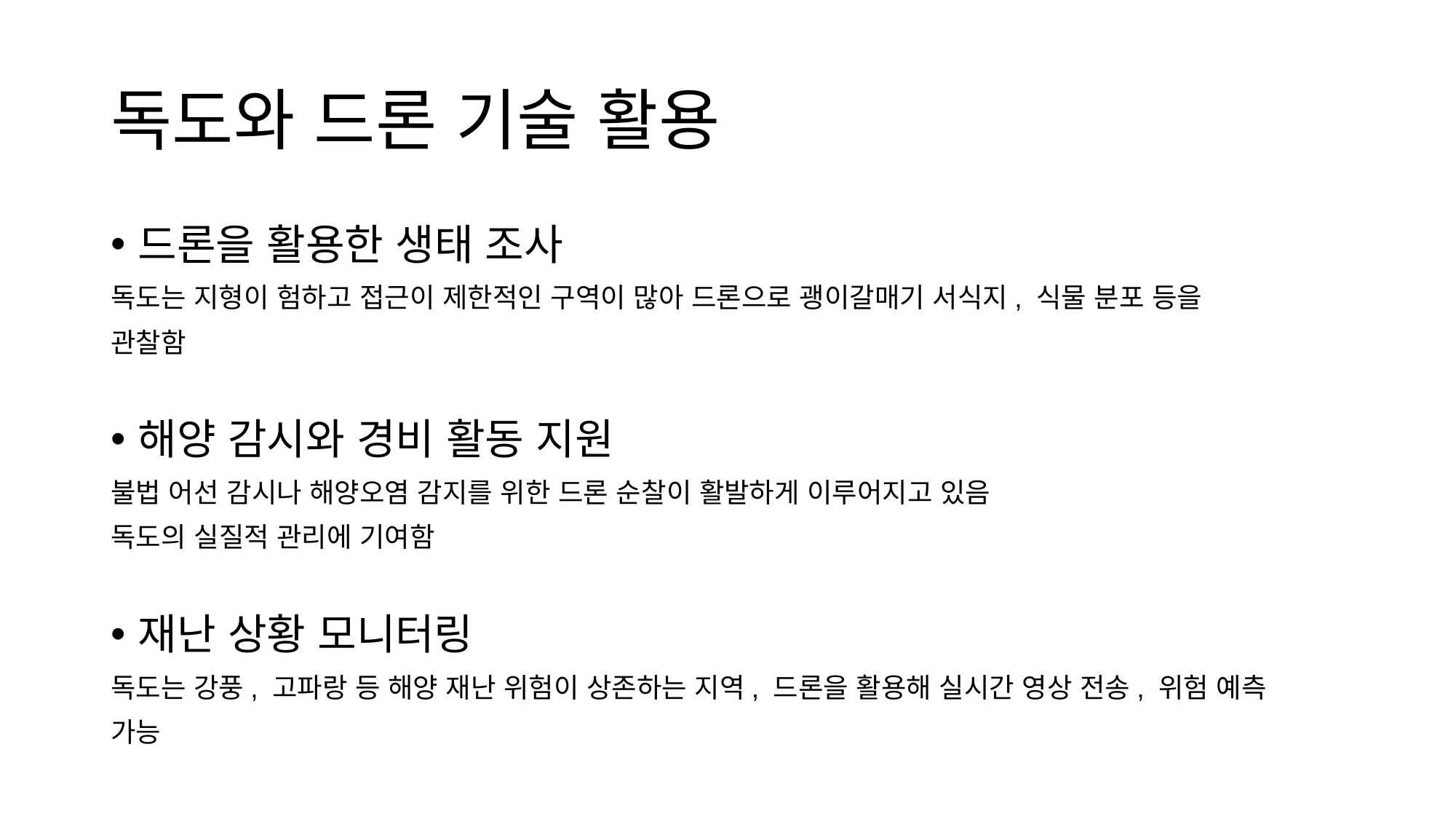

# 독도와 드론 기술 활용
드론을 활용한 생태 조사
독도는 지형이 험하고 접근이 제한적인 구역이 많아 드론으로 괭이갈매기 서식지, 식물 분포 등을
관찰함

해양 감시와 경비 활동 지원
불법 어선 감시나 해양오염 감지를 위한 드론 순찰이 활발하게 이루어지고 있음
독도의 실질적 관리에 기여함

재난 상황 모니터링
독도는 강풍, 고파랑 등 해양 재난 위험이 상존하는 지역, 드론을 활용해 실시간 영상 전송, 위험 예측
가능